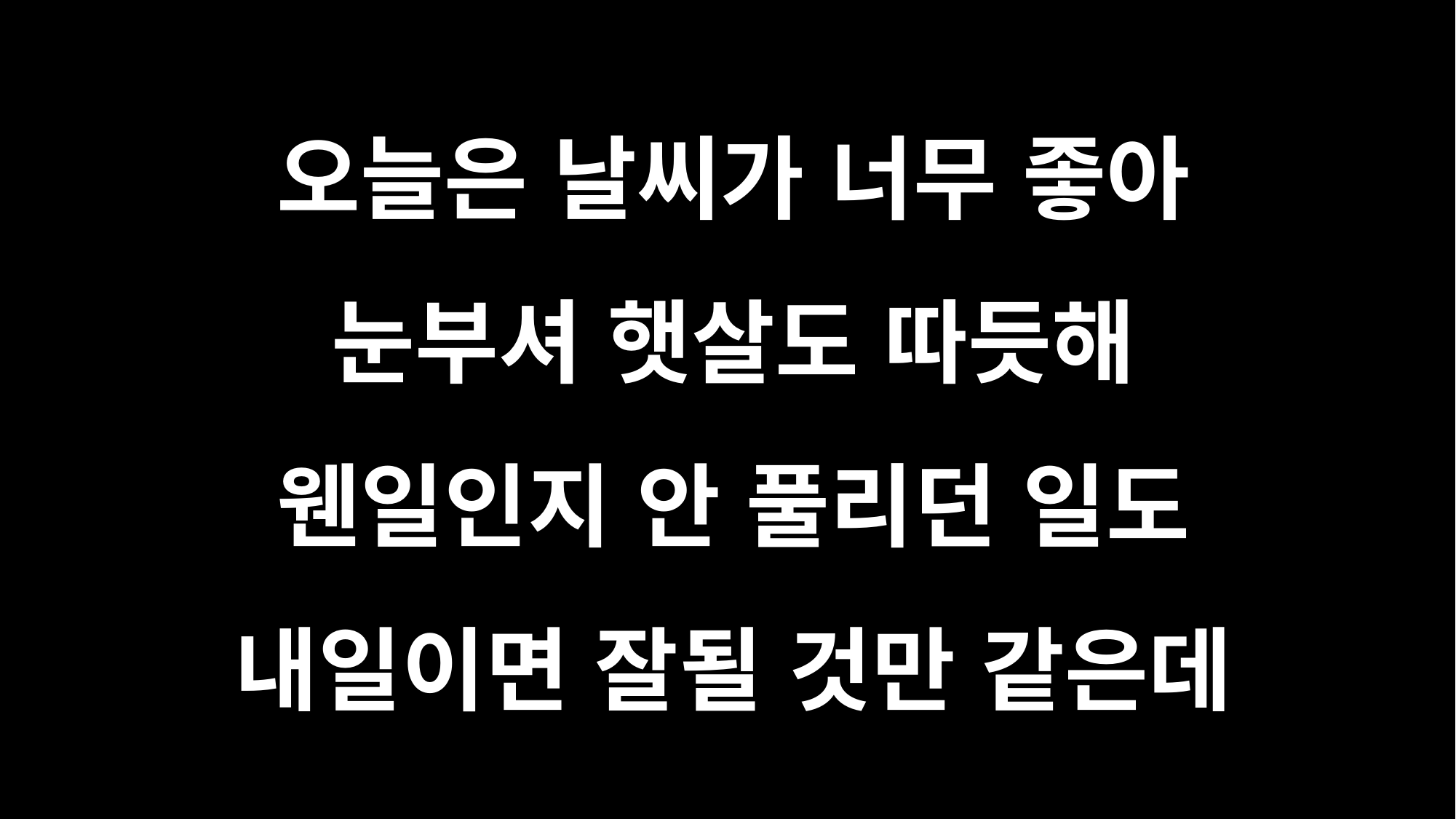

오늘은 날씨가 너무 좋아
눈부셔 햇살도 따듯해
웬일인지 안 풀리던 일도
내일이면 잘될 것만 같은데